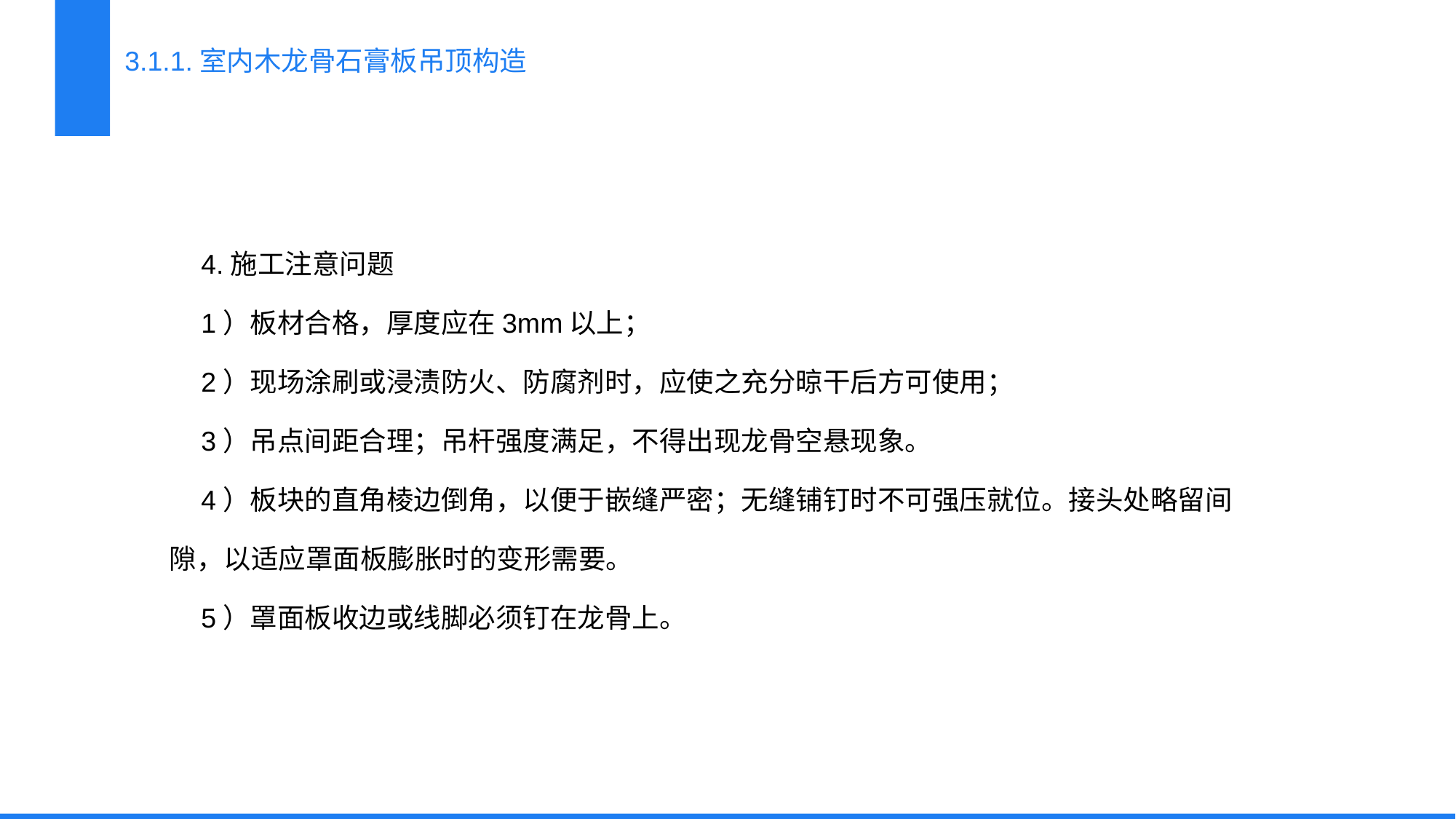

3.1.1.室内木龙骨石膏板吊顶构造

4.施工注意问题
1）板材合格，厚度应在3mm以上；
2）现场涂刷或浸渍防火、防腐剂时，应使之充分晾干后方可使用；
3）吊点间距合理；吊杆强度满足，不得出现龙骨空悬现象。
4）板块的直角棱边倒角，以便于嵌缝严密；无缝铺钉时不可强压就位。接头处略留间隙，以适应罩面板膨胀时的变形需要。
5）罩面板收边或线脚必须钉在龙骨上。